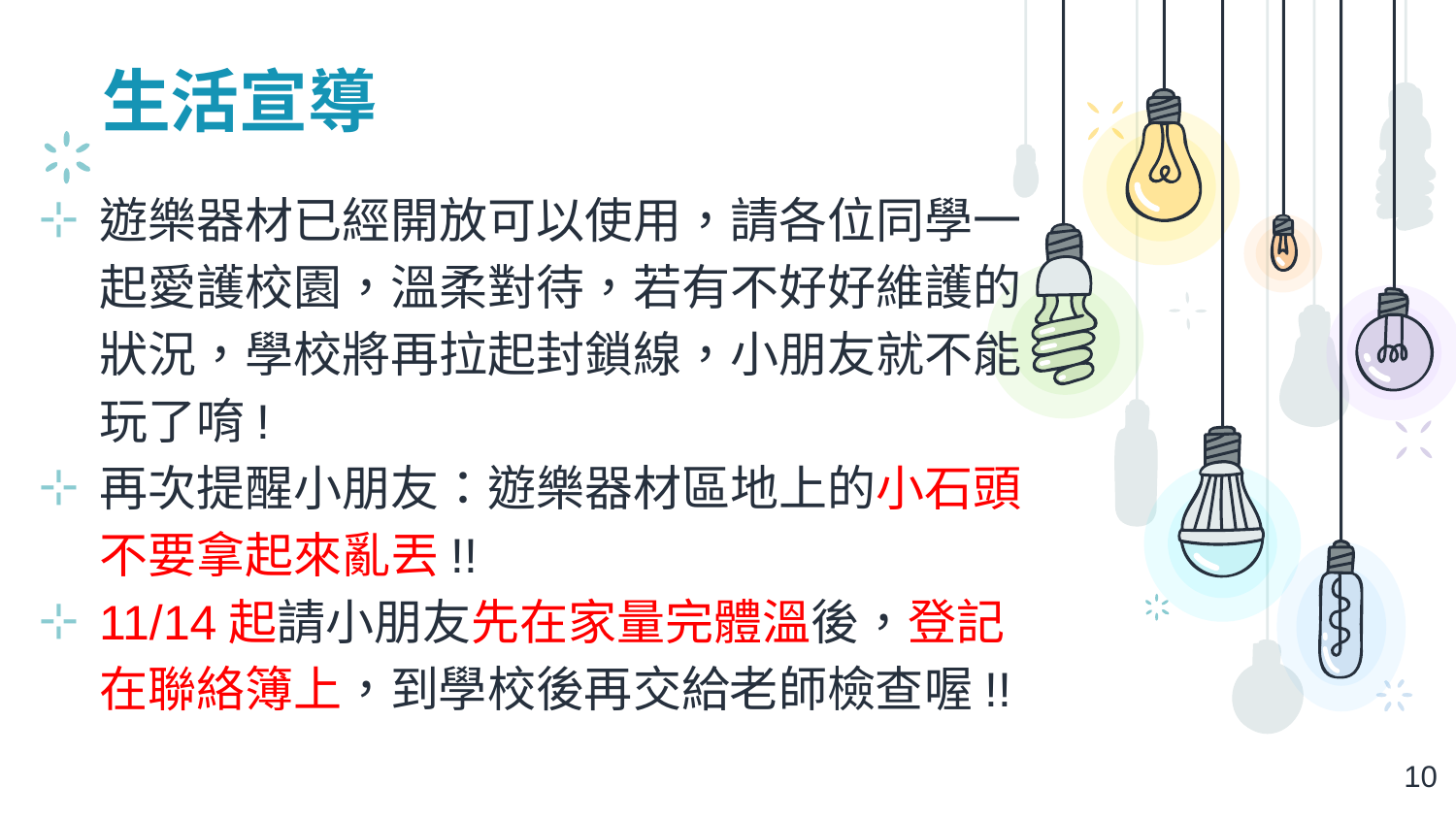

# 生活宣導
遊樂器材已經開放可以使用，請各位同學一起愛護校園，溫柔對待，若有不好好維護的狀況，學校將再拉起封鎖線，小朋友就不能玩了唷!
再次提醒小朋友：遊樂器材區地上的小石頭不要拿起來亂丟!!
11/14起請小朋友先在家量完體溫後，登記在聯絡簿上，到學校後再交給老師檢查喔!!
10